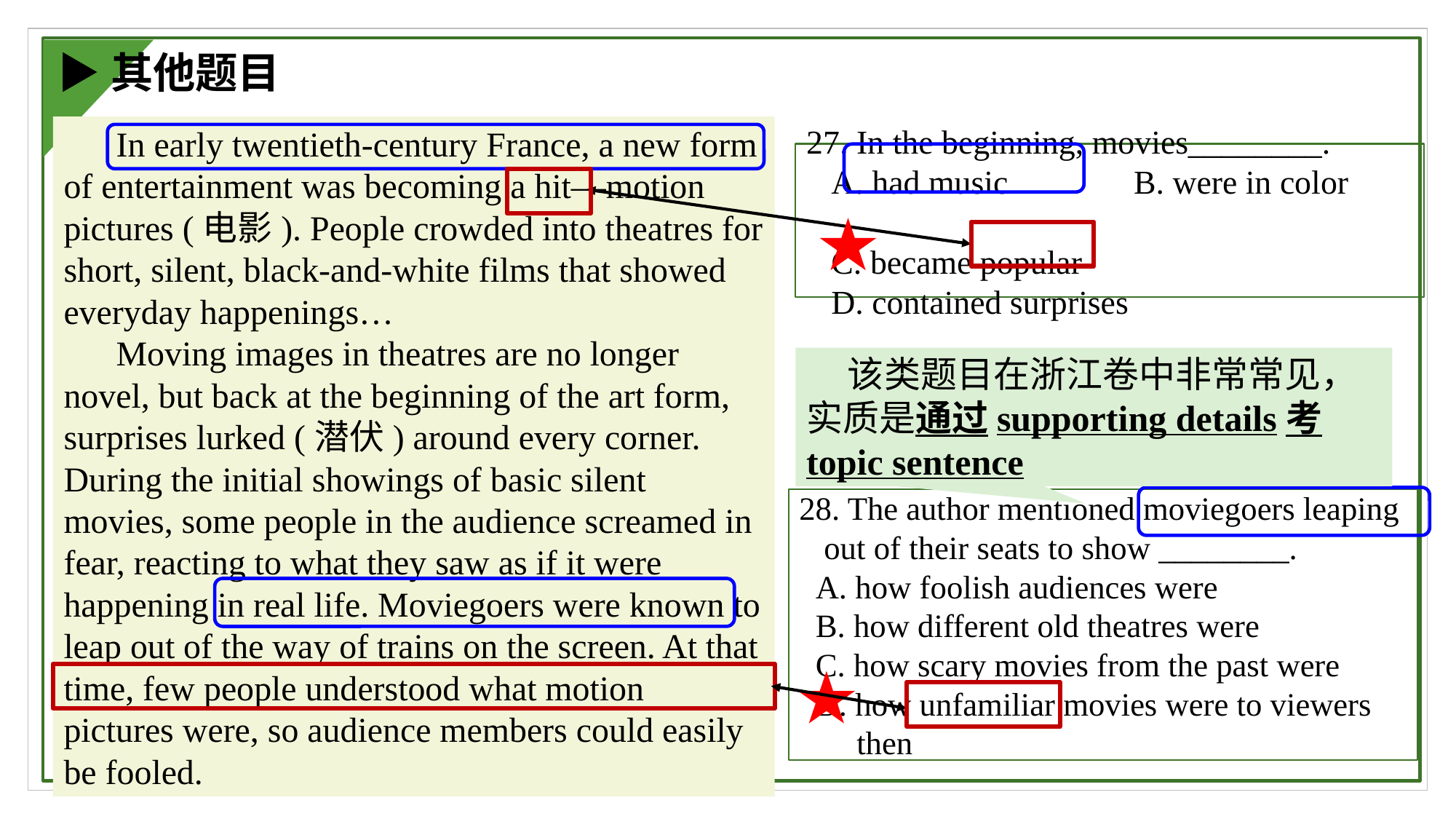

v
▶其他题目

      In early twentieth-century France, a new form of entertainment was becoming a hit—motion pictures (电影). People crowded into theatres for short, silent, black-and-white films that showed everyday happenings…
      Moving images in theatres are no longer novel, but back at the beginning of the art form, surprises lurked (潜伏) around every corner. During the initial showings of basic silent movies, some people in the audience screamed in fear, reacting to what they saw as if it were happening in real life. Moviegoers were known to leap out of the way of trains on the screen. At that time, few people understood what motion pictures were, so audience members could easily be fooled.

27. In the beginning, movies________.
   A. had music		B. were in color
   C. became popular
   D. contained surprises

    该类题目在浙江卷中非常常见，实质是通过supporting details考topic sentence

28. The author mentioned moviegoers leaping
   out of their seats to show ________.
  A. how foolish audiences were
  B. how different old theatres were
  C. how scary movies from the past were
  D. how unfamiliar movies were to viewers
       then